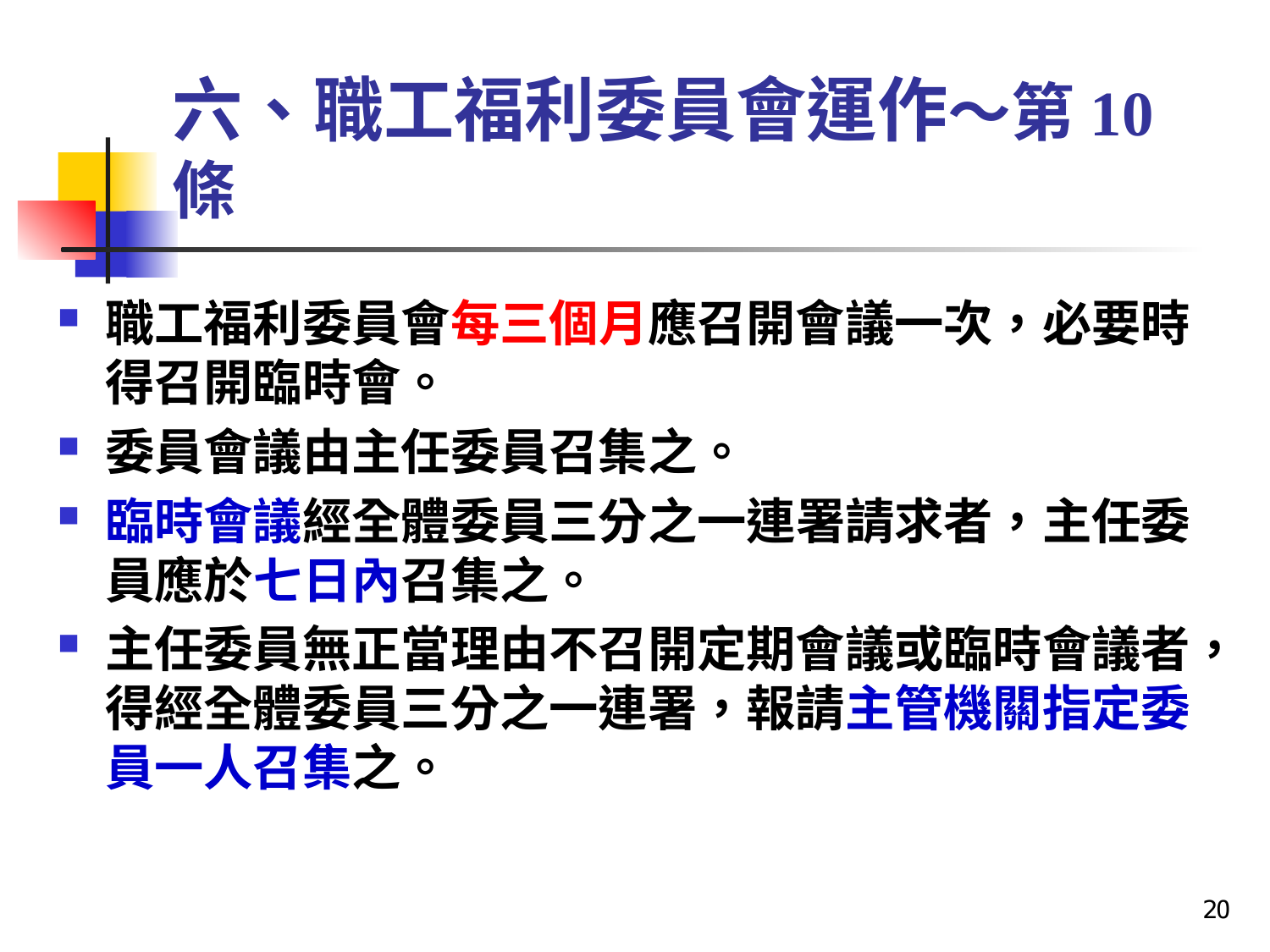

# 六、職工福利委員會運作～第10條
職工福利委員會每三個月應召開會議一次，必要時得召開臨時會。
委員會議由主任委員召集之。
臨時會議經全體委員三分之一連署請求者，主任委員應於七日內召集之。
主任委員無正當理由不召開定期會議或臨時會議者，得經全體委員三分之一連署，報請主管機關指定委員一人召集之。

20